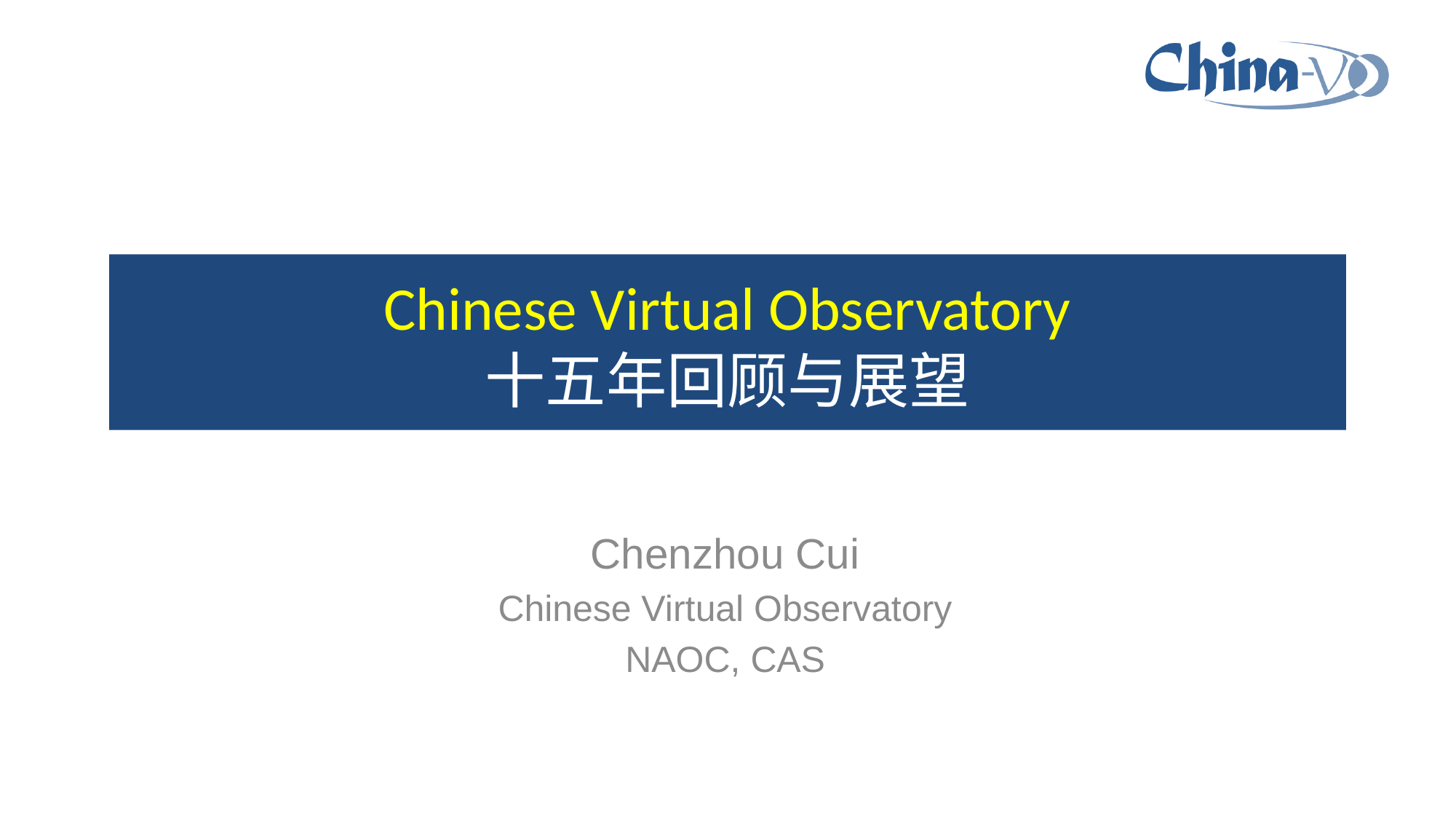

# Chinese Virtual Observatory 十五年回顾与展望
Chenzhou Cui
Chinese Virtual Observatory
NAOC, CAS